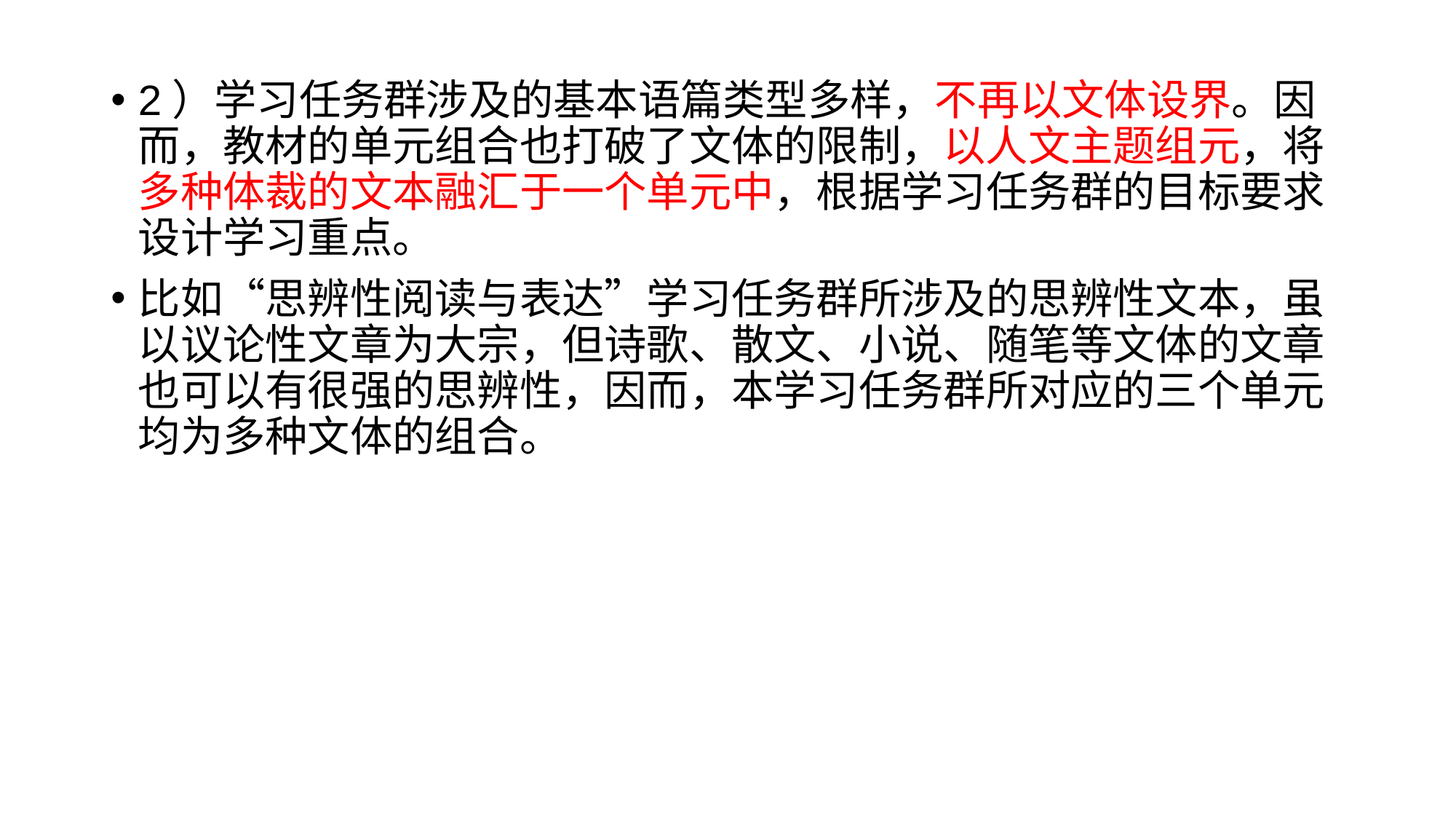

2）学习任务群涉及的基本语篇类型多样，不再以文体设界。因而，教材的单元组合也打破了文体的限制，以人文主题组元，将多种体裁的文本融汇于一个单元中，根据学习任务群的目标要求设计学习重点。
比如“思辨性阅读与表达”学习任务群所涉及的思辨性文本，虽以议论性文章为大宗，但诗歌、散文、小说、随笔等文体的文章也可以有很强的思辨性，因而，本学习任务群所对应的三个单元均为多种文体的组合。